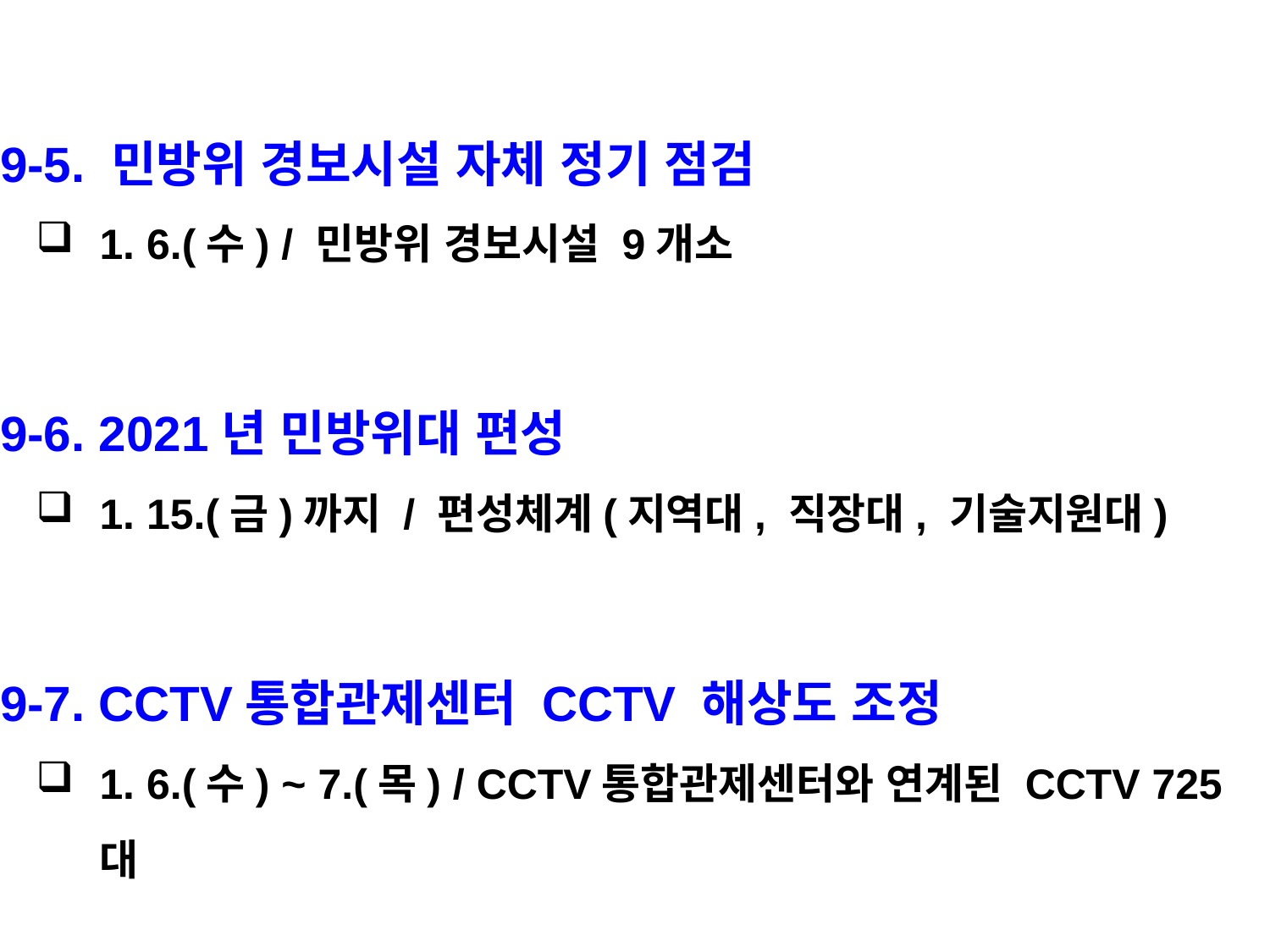

9-5. 민방위 경보시설 자체 정기 점검
1. 6.(수) / 민방위 경보시설 9개소
  9-6. 2021년 민방위대 편성
1. 15.(금)까지 / 편성체계(지역대, 직장대, 기술지원대)
  9-7. CCTV통합관제센터 CCTV 해상도 조정
1. 6.(수) ~ 7.(목) / CCTV통합관제센터와 연계된 CCTV 725대